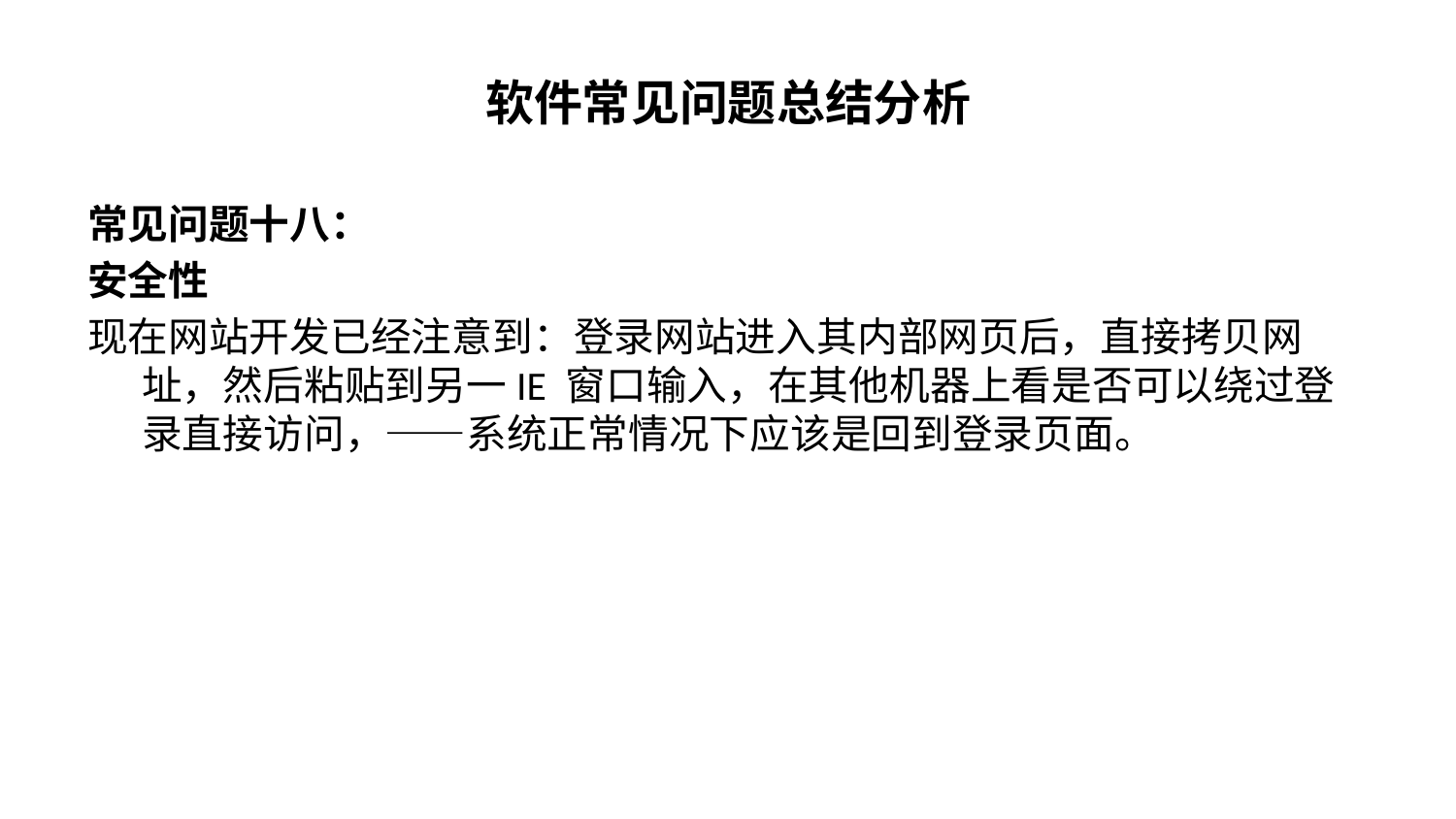

# 软件常见问题总结分析
常见问题十八：
安全性
现在网站开发已经注意到：登录网站进入其内部网页后，直接拷贝网址，然后粘贴到另一IE 窗口输入，在其他机器上看是否可以绕过登录直接访问，——系统正常情况下应该是回到登录页面。